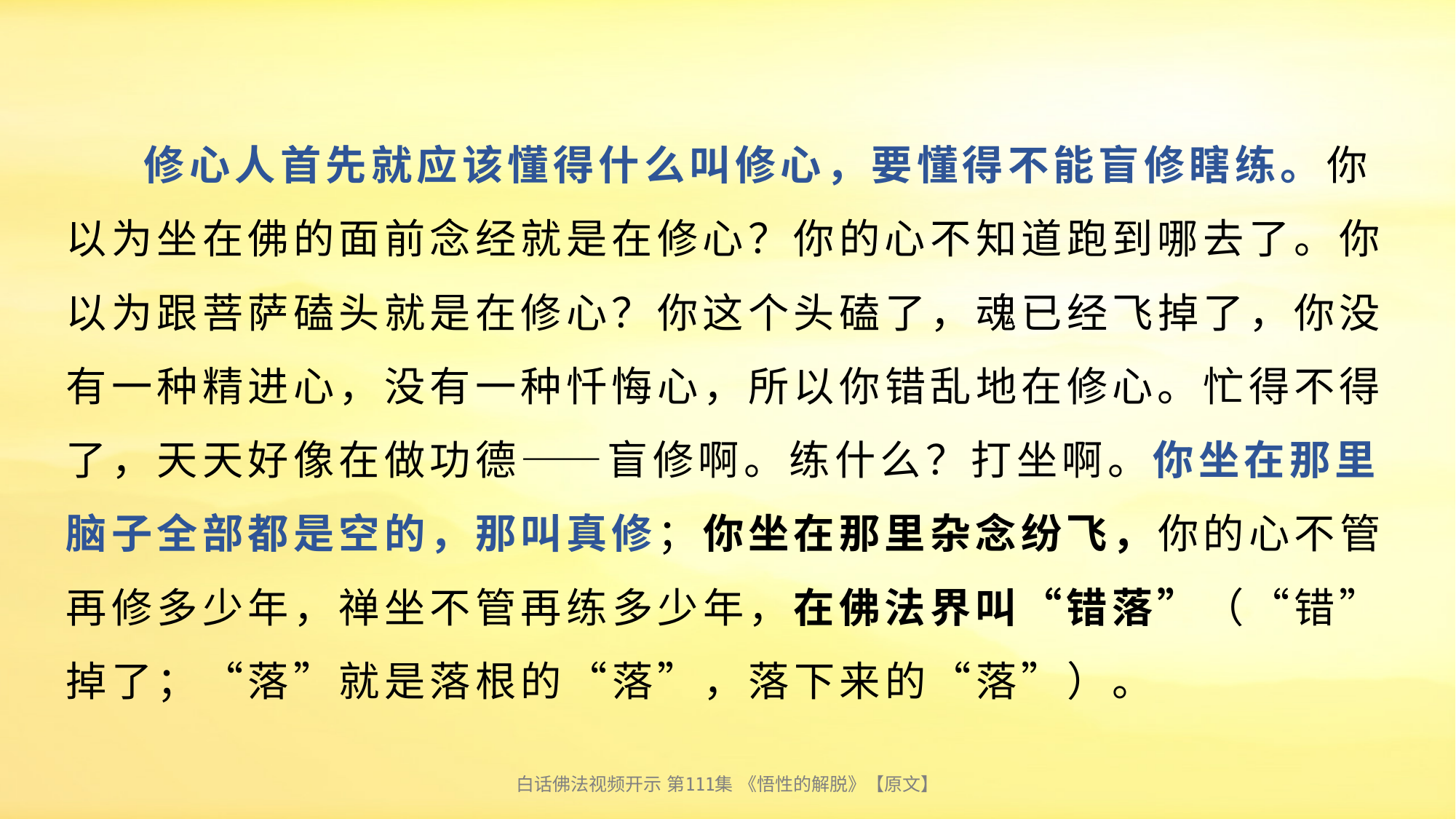

# 修心人首先就应该懂得什么叫修心，要懂得不能盲修瞎练。你以为坐在佛的面前念经就是在修心？你的心不知道跑到哪去了。你以为跟菩萨磕头就是在修心？你这个头磕了，魂已经飞掉了，你没有一种精进心，没有一种忏悔心，所以你错乱地在修心。忙得不得了，天天好像在做功德——盲修啊。练什么？打坐啊。你坐在那里脑子全部都是空的，那叫真修；你坐在那里杂念纷飞，你的心不管再修多少年，禅坐不管再练多少年，在佛法界叫“错落”（“错”掉了；“落”就是落根的“落”，落下来的“落”）。
白话佛法视频开示 第111集 《悟性的解脱》【原文】